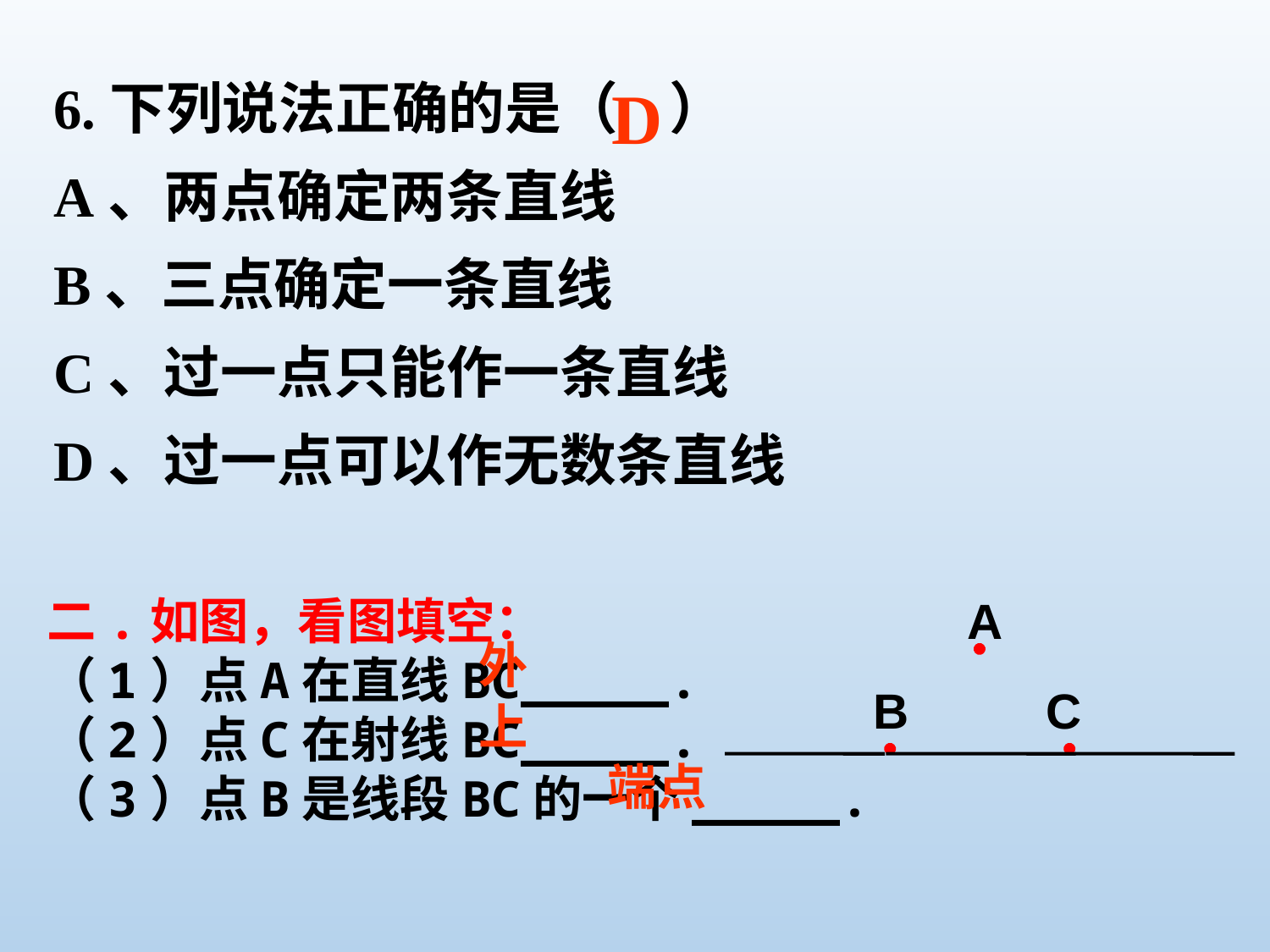

6.下列说法正确的是（    ）
A、两点确定两条直线
B、三点确定一条直线
C、过一点只能作一条直线
D、过一点可以作无数条直线
D
二.如图，看图填空：
（1）点A在直线BC_____.
（2）点C在射线BC_____.
（3）点B是线段BC的一个_____.
A

外
B

C

上
端点